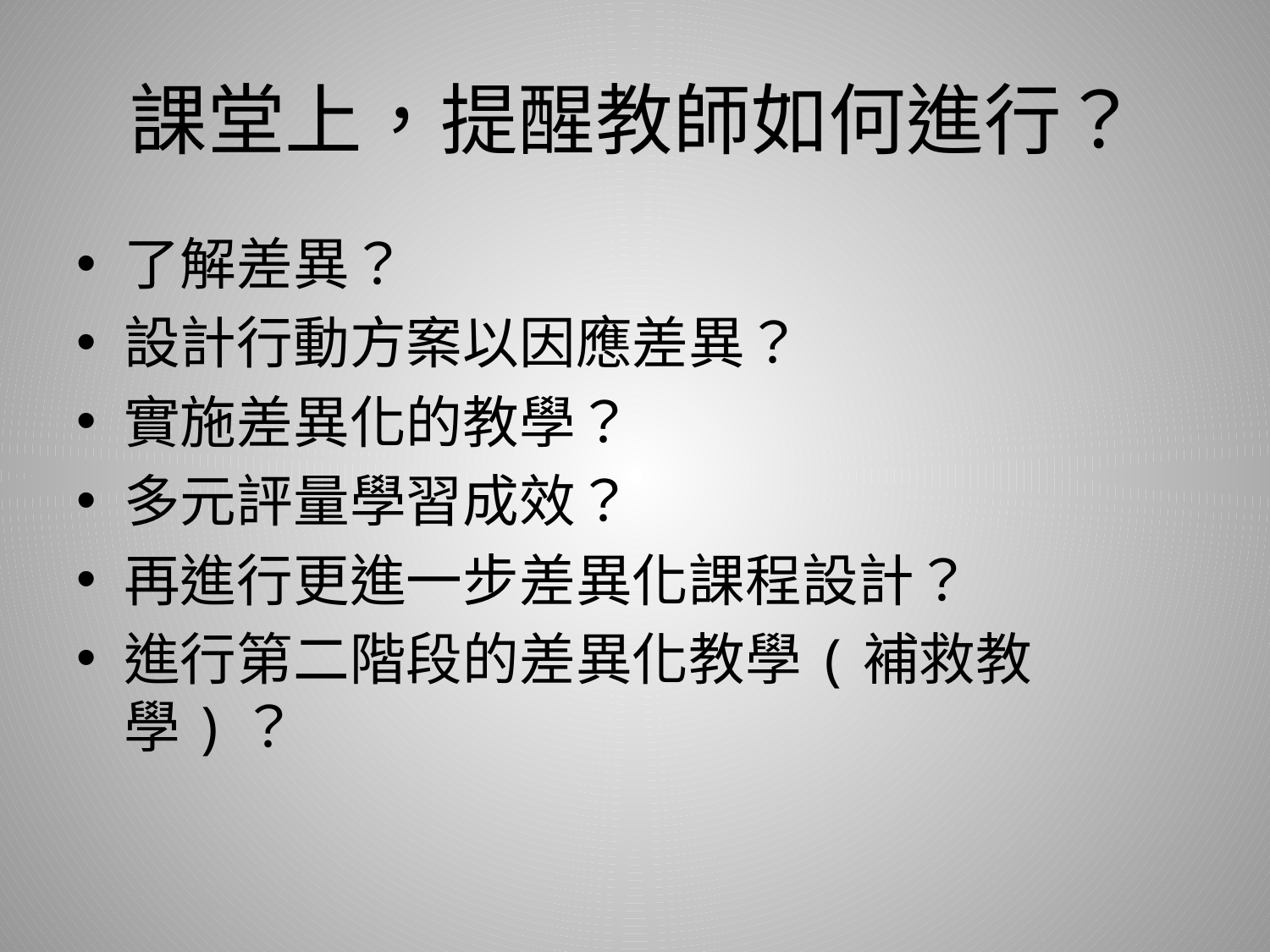

# 課堂上，提醒教師如何進行？
了解差異？
設計行動方案以因應差異？
實施差異化的教學？
多元評量學習成效？
再進行更進一步差異化課程設計？
進行第二階段的差異化教學(補救教學)？